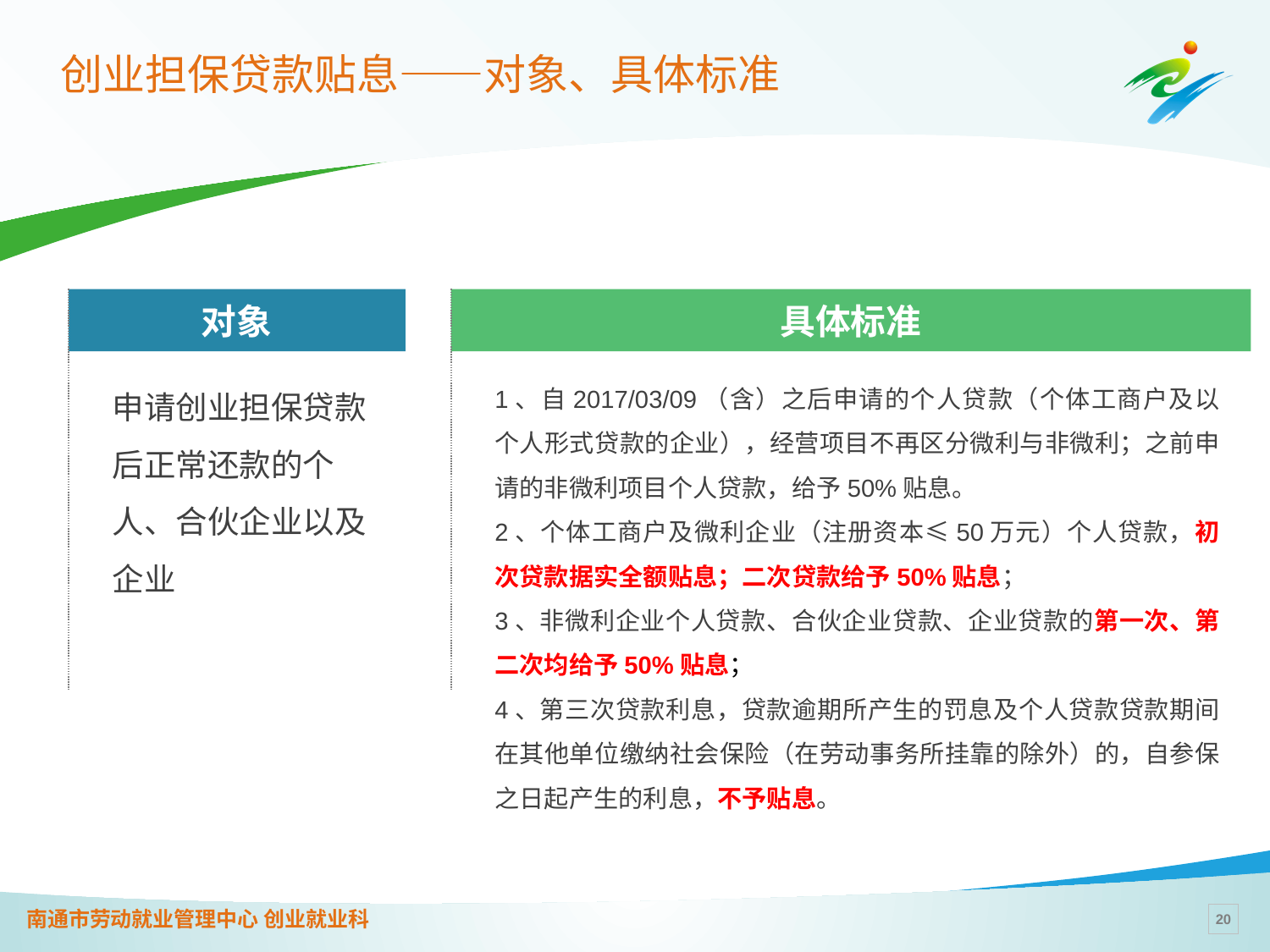

# 创业担保贷款贴息——对象、具体标准
对象
具体标准
申请创业担保贷款后正常还款的个人、合伙企业以及企业
1、自2017/03/09（含）之后申请的个人贷款（个体工商户及以个人形式贷款的企业），经营项目不再区分微利与非微利；之前申请的非微利项目个人贷款，给予50%贴息。
2、个体工商户及微利企业（注册资本≤50万元）个人贷款，初次贷款据实全额贴息；二次贷款给予50%贴息；
3、非微利企业个人贷款、合伙企业贷款、企业贷款的第一次、第二次均给予50%贴息；
4、第三次贷款利息，贷款逾期所产生的罚息及个人贷款贷款期间在其他单位缴纳社会保险（在劳动事务所挂靠的除外）的，自参保之日起产生的利息，不予贴息。